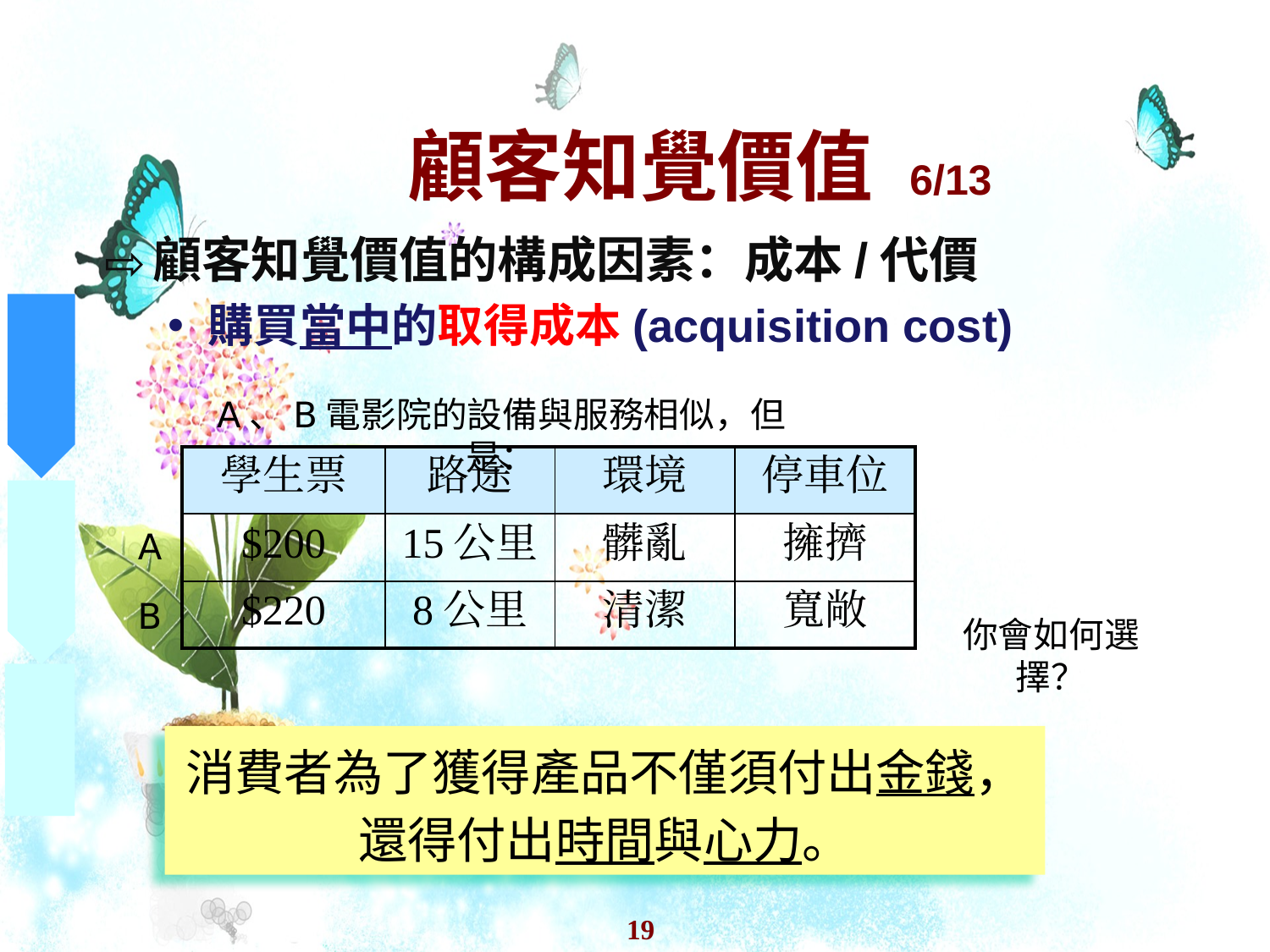

# 顧客知覺價值 6/13
顧客知覺價值的構成因素：成本/代價
購買當中的取得成本(acquisition cost)

A、B電影院的設備與服務相似，但是：
| 學生票 | 路途 | 環境 | 停車位 |
| --- | --- | --- | --- |
| $200 | 15公里 | 髒亂 | 擁擠 |
| $220 | 8公里 | 清潔 | 寬敞 |
A

B
你會如何選擇？

消費者為了獲得產品不僅須付出金錢，還得付出時間與心力。